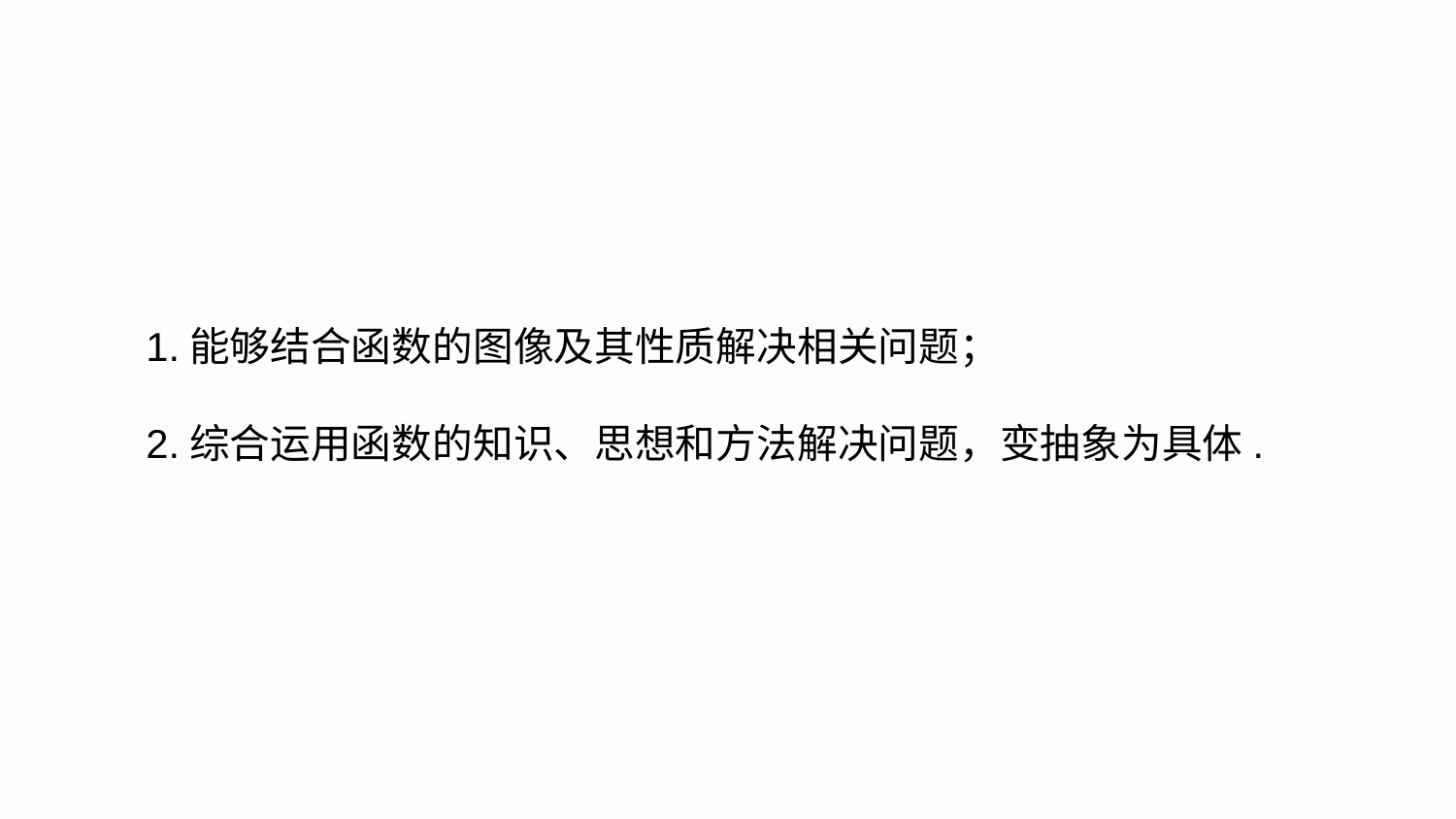

# 学习目标：
1.能够结合函数的图像及其性质解决相关问题；

2.综合运用函数的知识、思想和方法解决问题，变抽象为具体.